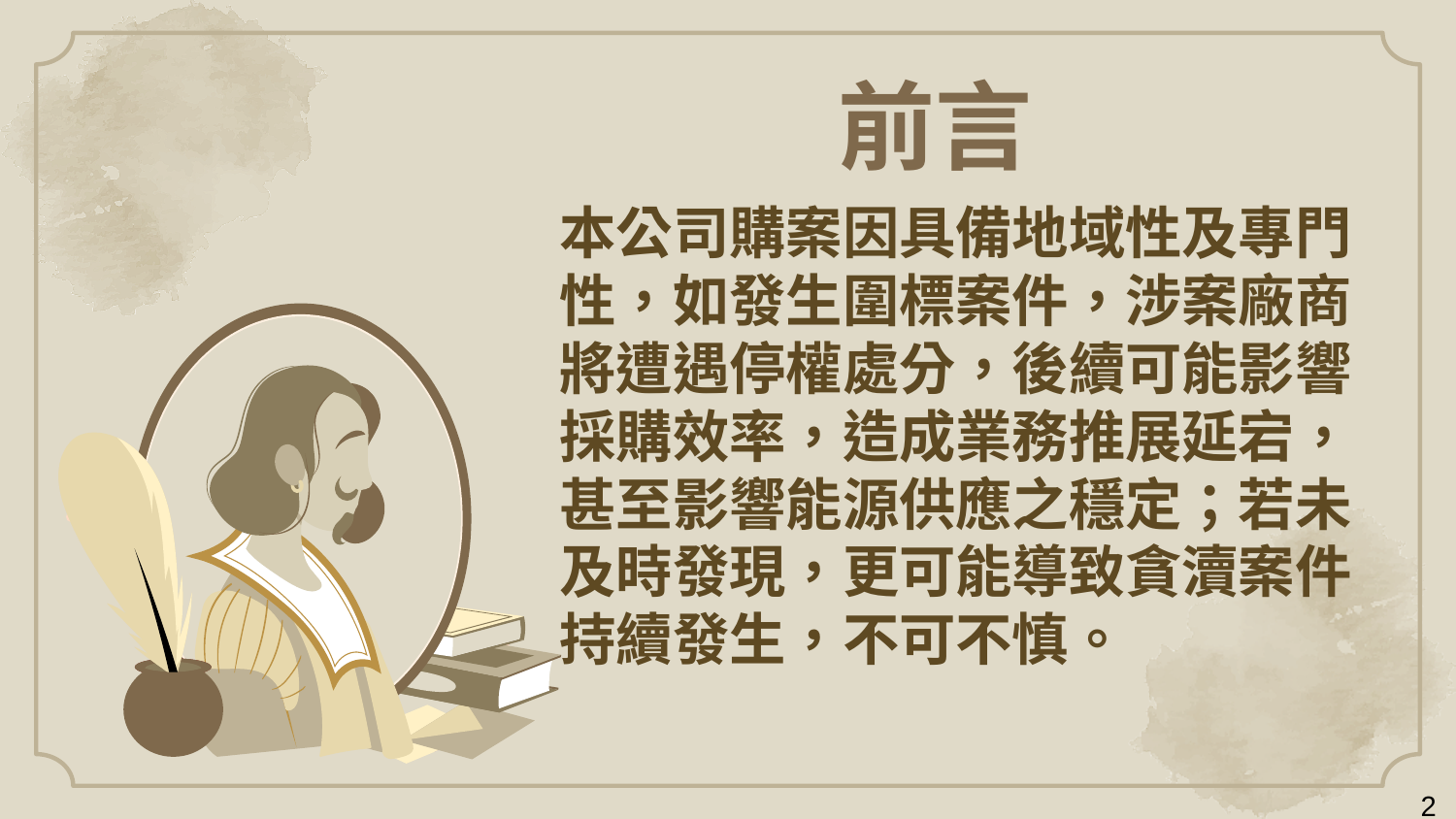

# 前言
本公司購案因具備地域性及專門性，如發生圍標案件，涉案廠商將遭遇停權處分，後續可能影響採購效率，造成業務推展延宕，甚至影響能源供應之穩定；若未及時發現，更可能導致貪瀆案件持續發生，不可不慎。